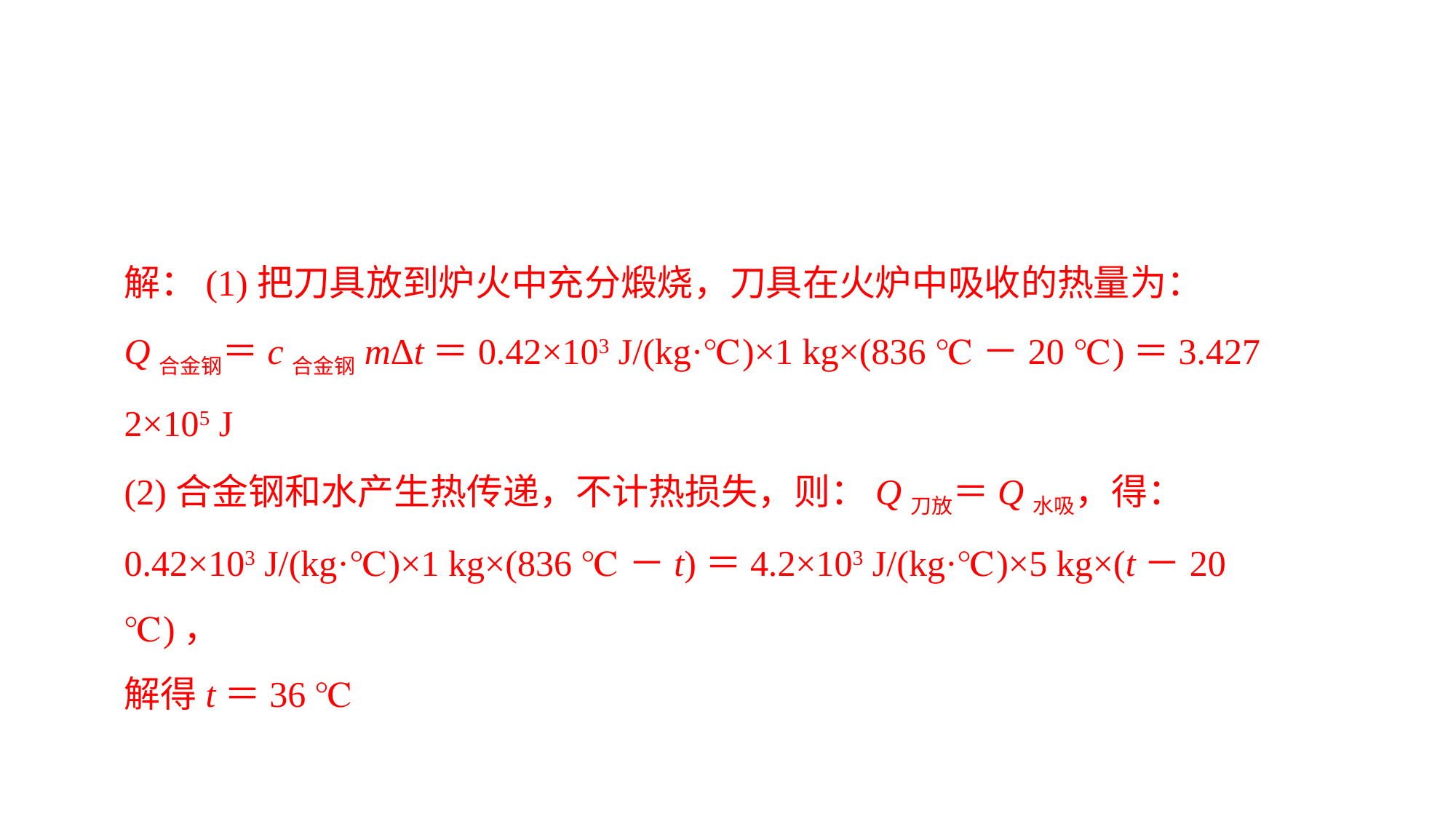

解：(1)把刀具放到炉火中充分煅烧，刀具在火炉中吸收的热量为：
Q合金钢＝c合金钢mΔt＝0.42×103 J/(kg·℃)×1 kg×(836 ℃－20 ℃)＝3.427 2×105 J
(2)合金钢和水产生热传递，不计热损失，则：Q刀放＝Q水吸，得：
0.42×103 J/(kg·℃)×1 kg×(836 ℃－t)＝4.2×103 J/(kg·℃)×5 kg×(t－20 ℃)，
解得t＝36 ℃